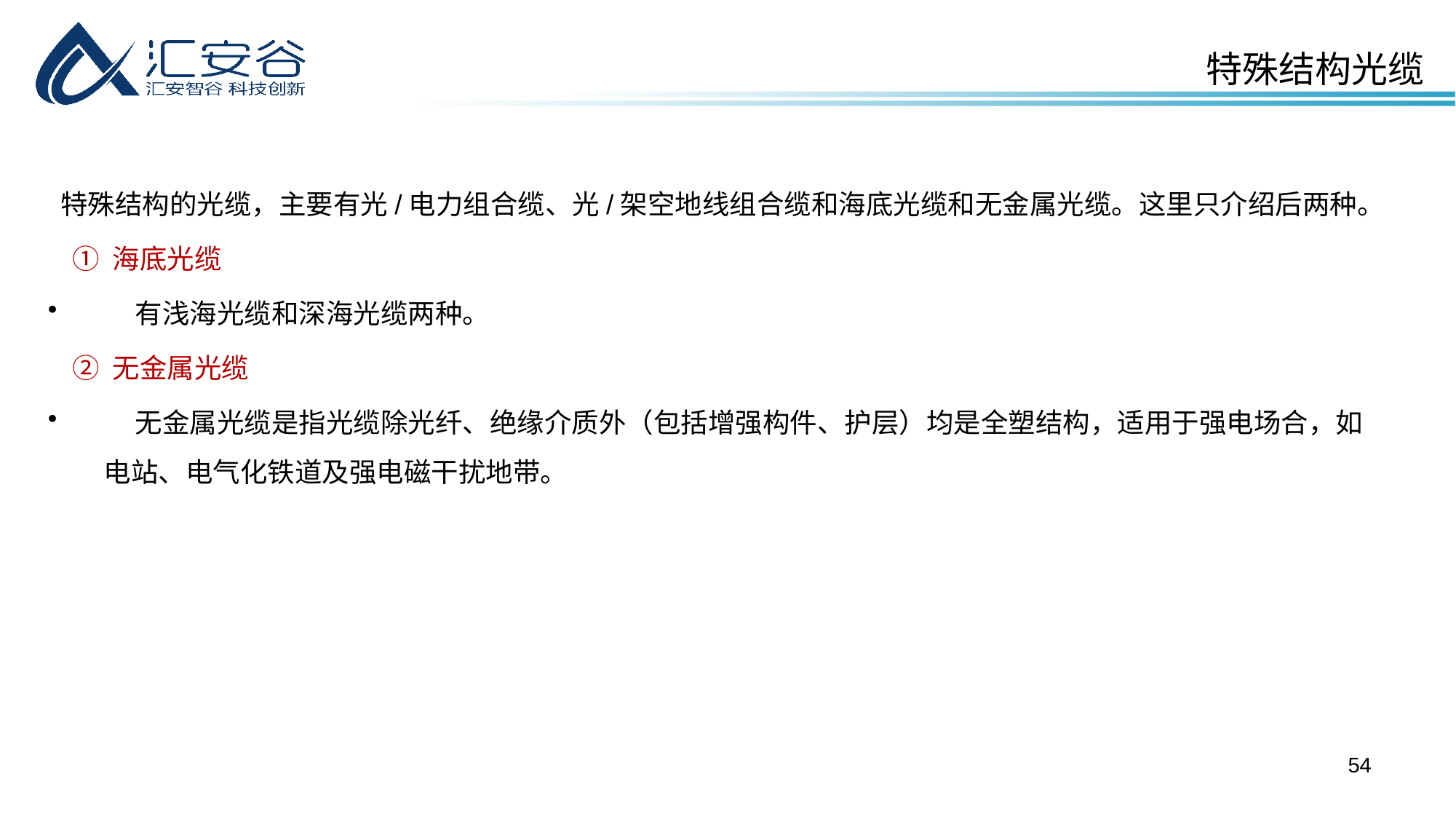

特殊结构光缆

 特殊结构的光缆，主要有光/电力组合缆、光/架空地线组合缆和海底光缆和无金属光缆。这里只介绍后两种。
    ① 海底光缆
    有浅海光缆和深海光缆两种。
    ② 无金属光缆
    无金属光缆是指光缆除光纤、绝缘介质外（包括增强构件、护层）均是全塑结构，适用于强电场合，如电站、电气化铁道及强电磁干扰地带。

54